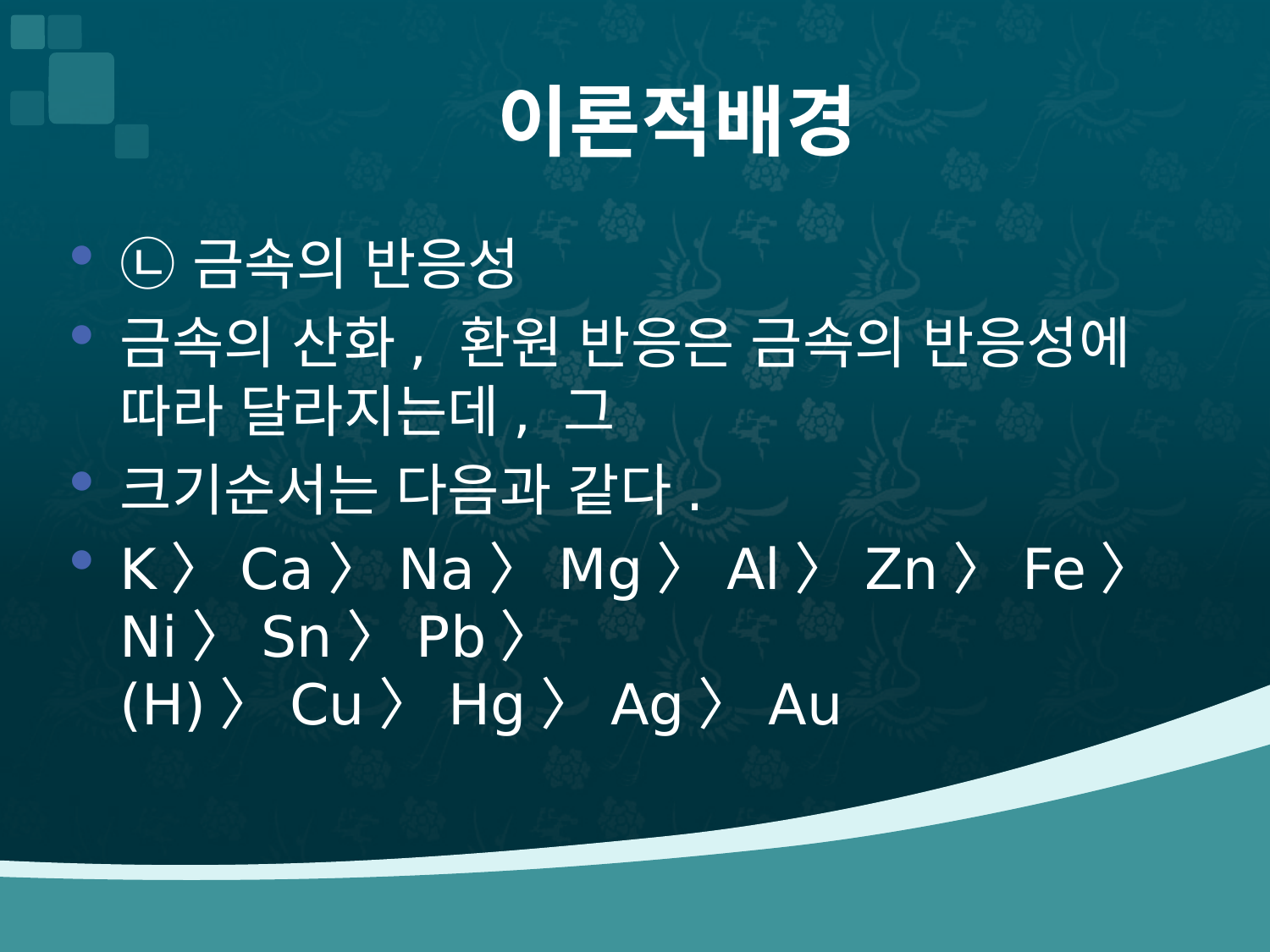

# 이론적배경
㉡ 금속의 반응성
금속의 산화, 환원 반응은 금속의 반응성에 따라 달라지는데, 그
크기순서는 다음과 같다.
K〉Ca〉Na〉Mg〉Al〉Zn〉Fe〉Ni〉Sn〉Pb〉(H)〉Cu〉Hg〉Ag〉Au